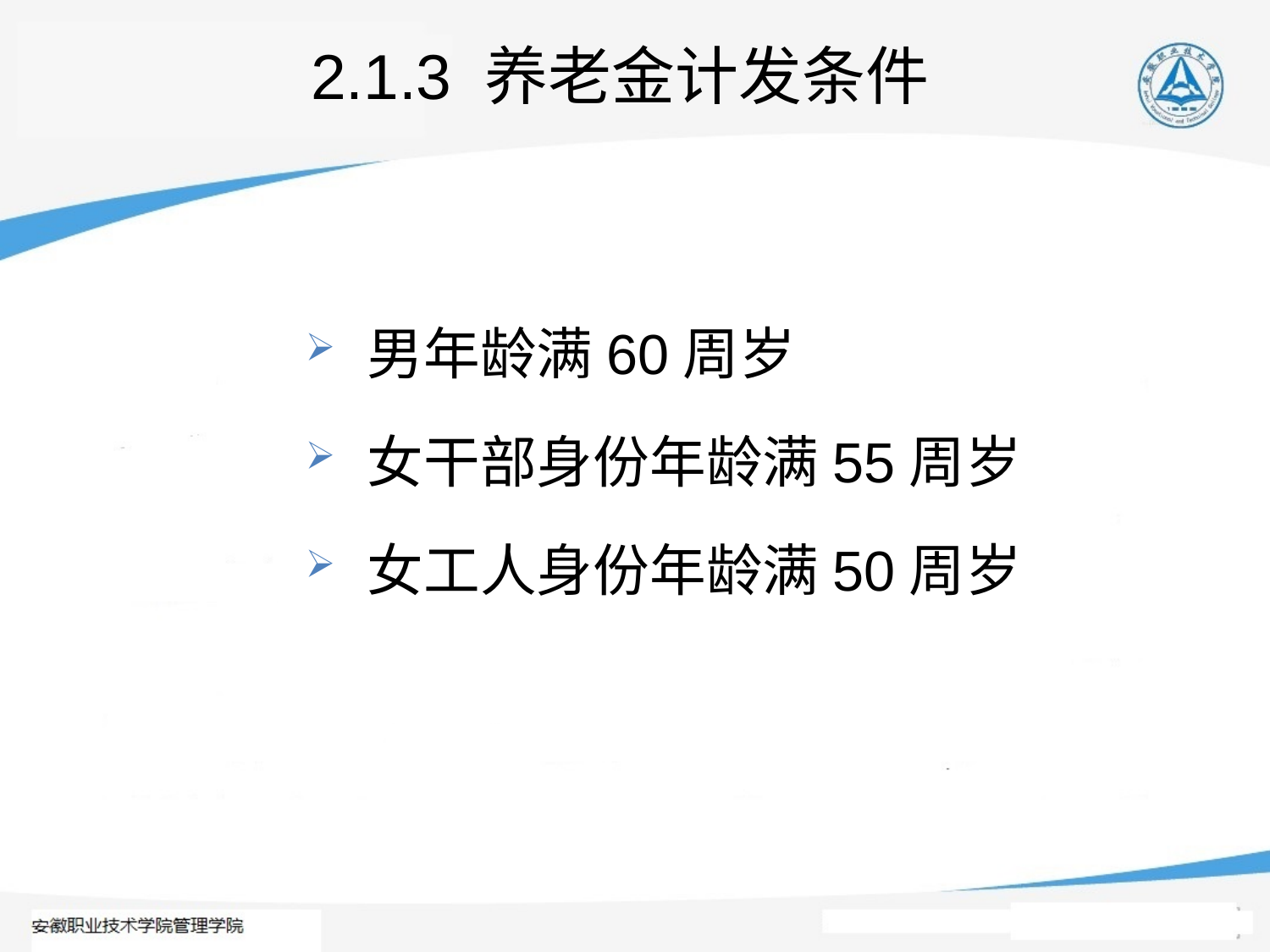

2.1.3 养老金计发条件
 男年龄满60周岁
 女干部身份年龄满55周岁
 女工人身份年龄满50周岁